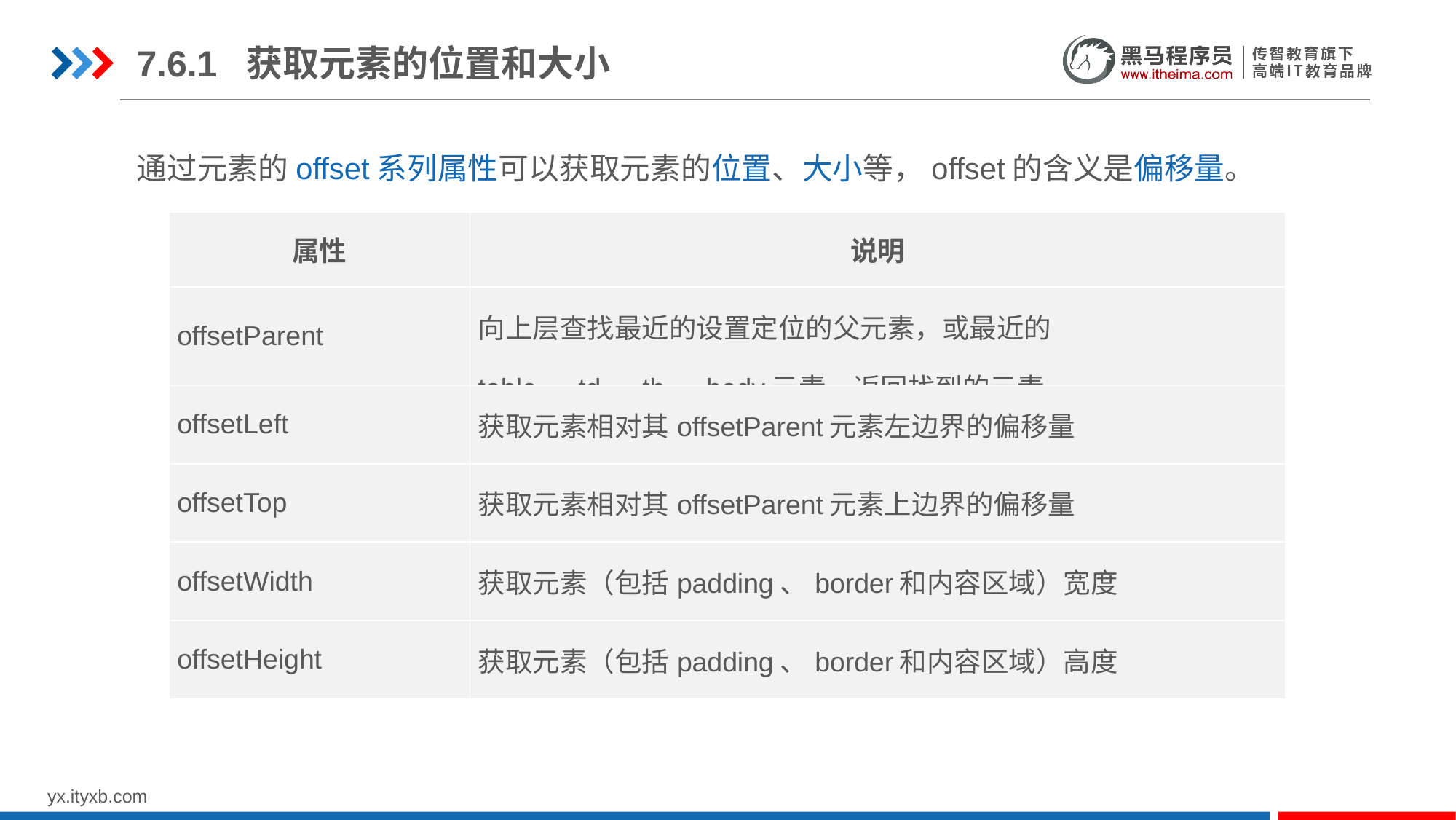

7.6.1  获取元素的位置和大小
通过元素的offset系列属性可以获取元素的位置、大小等，offset的含义是偏移量。
| 属性 | 说明 |
| --- | --- |
| offsetParent | 向上层查找最近的设置定位的父元素，或最近的table、td、th、body元素，返回找到的元素 |
| offsetLeft | 获取元素相对其offsetParent元素左边界的偏移量 |
| offsetTop | 获取元素相对其offsetParent元素上边界的偏移量 |
| offsetWidth | 获取元素（包括padding、border和内容区域）宽度 |
| offsetHeight | 获取元素（包括padding、border和内容区域）高度 |